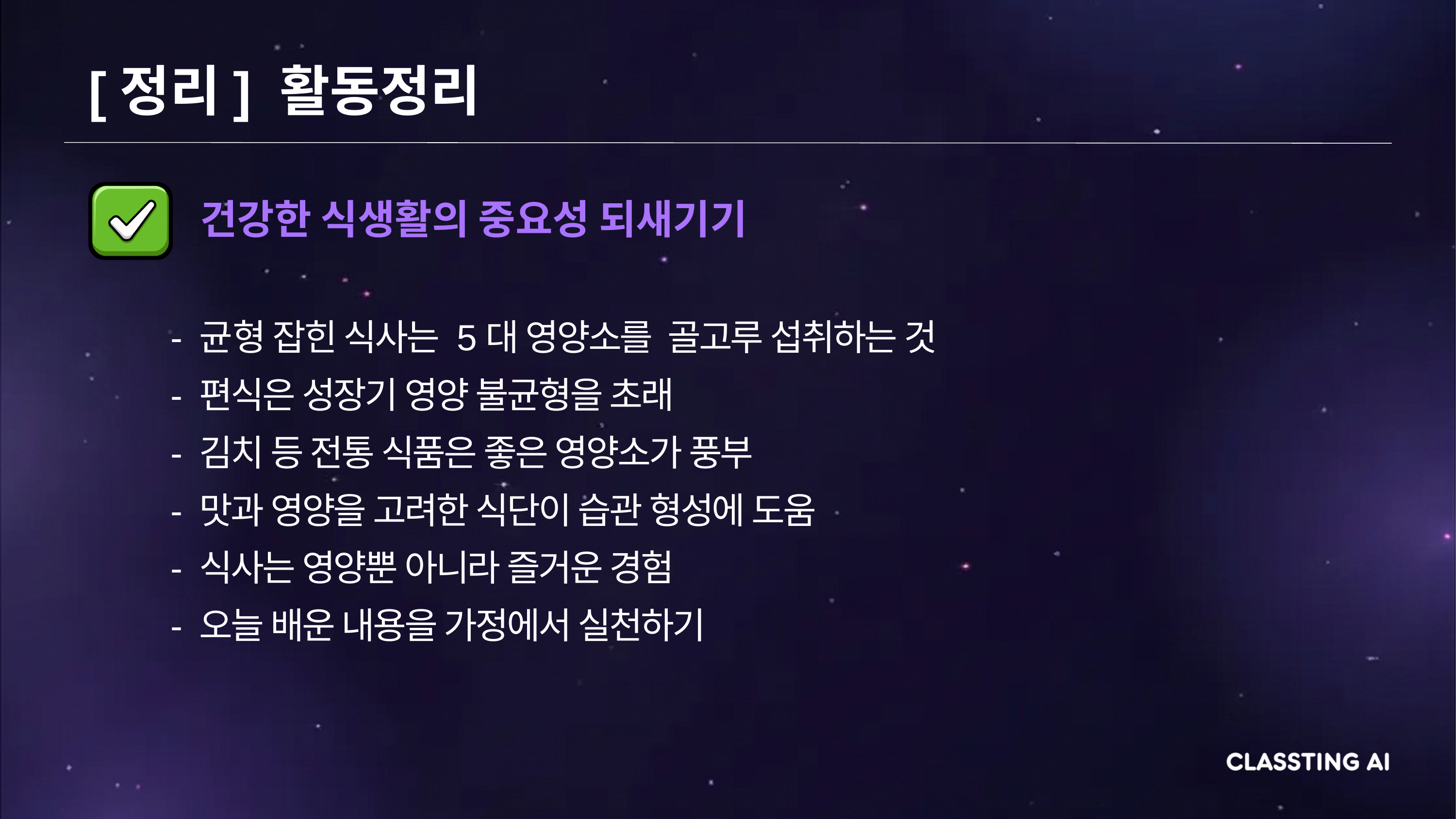

[정리] 활동정리

건강한 식생활의 중요성 되새기기
- 균형 잡힌 식사는 5대 영양소를  골고루 섭취하는 것
- 편식은 성장기 영양 불균형을 초래
- 김치 등 전통 식품은 좋은 영양소가 풍부
- 맛과 영양을 고려한 식단이 습관 형성에 도움
- 식사는 영양뿐 아니라 즐거운 경험
- 오늘 배운 내용을 가정에서 실천하기